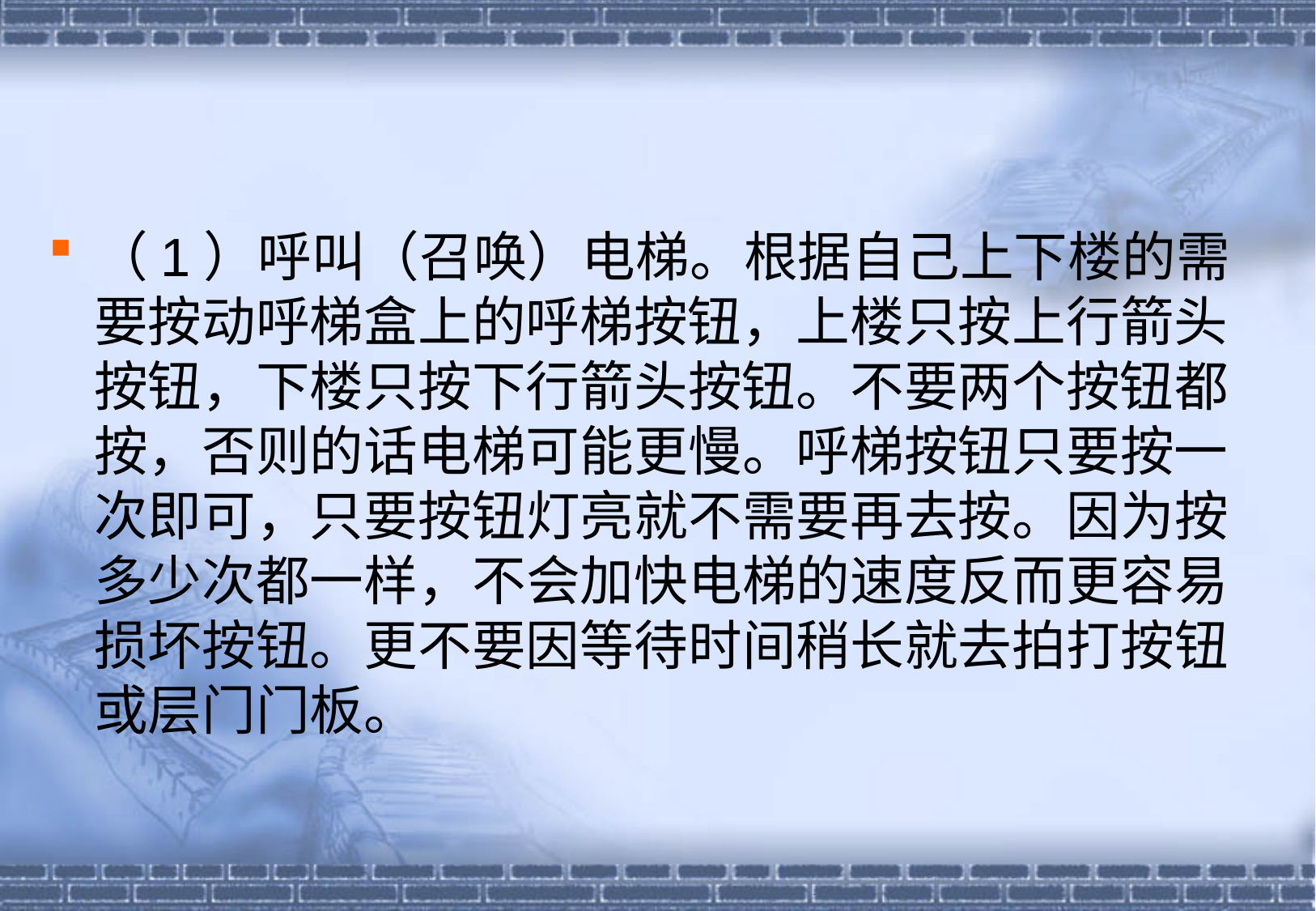

（1）呼叫（召唤）电梯。根据自己上下楼的需要按动呼梯盒上的呼梯按钮，上楼只按上行箭头按钮，下楼只按下行箭头按钮。不要两个按钮都按，否则的话电梯可能更慢。呼梯按钮只要按一次即可，只要按钮灯亮就不需要再去按。因为按多少次都一样，不会加快电梯的速度反而更容易损坏按钮。更不要因等待时间稍长就去拍打按钮或层门门板。